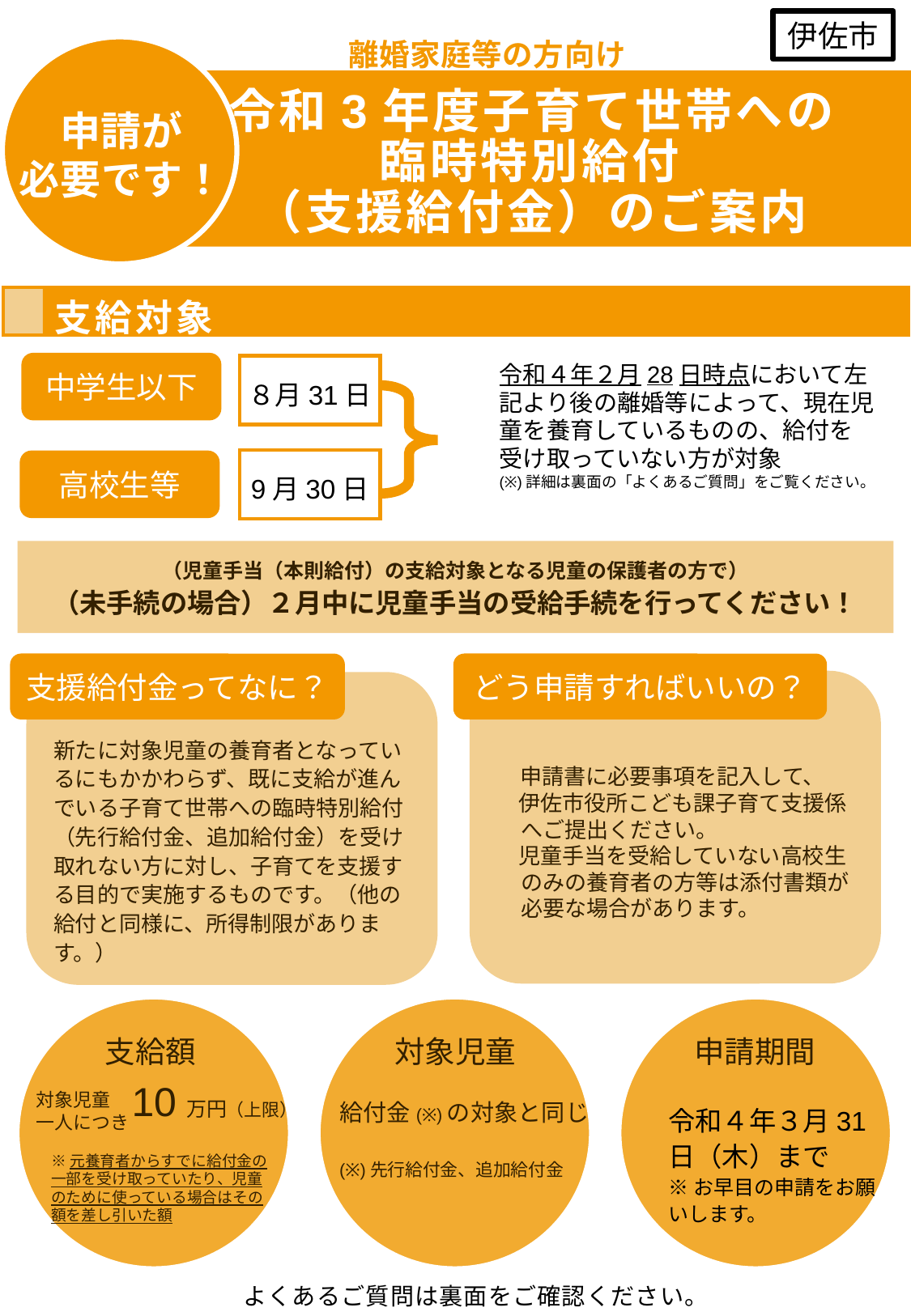

伊佐市
離婚家庭等の方向け

令和3年度子育て世帯への
臨時特別給付
（支援給付金）のご案内
申請が
必要です！

支給対象
令和４年２月28日時点において左記より後の離婚等によって、現在児童を養育しているものの、給付を受け取っていない方が対象
(※)詳細は裏面の「よくあるご質問」をご覧ください。
中学生以下
８月31日

9月30日
高校生等
（児童手当（本則給付）の支給対象となる児童の保護者の方で）
（未手続の場合）２月中に児童手当の受給手続を行ってください！
支援給付金ってなに？

新たに対象児童の養育者となっているにもかかわらず、既に支給が進んでいる子育て世帯への臨時特別給付（先行給付金、追加給付金）を受け取れない方に対し、子育てを支援する目的で実施するものです。（他の給付と同様に、所得制限があります。）
どう申請すればいいの？

　申請書に必要事項を記入して、
　伊佐市役所こども課子育て支援係へご提出ください。
　児童手当を受給していない高校生のみの養育者の方等は添付書類が必要な場合があります。

支給額
対象児童
申請期間
10万円（上限）
対象児童
一人につき
給付金(※)の対象と同じ

(※)先行給付金、追加給付金
令和４年３月31日（木）まで
※お早目の申請をお願いします。
※元養育者からすでに給付金の一部を受け取っていたり、児童のために使っている場合はその額を差し引いた額
よくあるご質問は裏面をご確認ください。